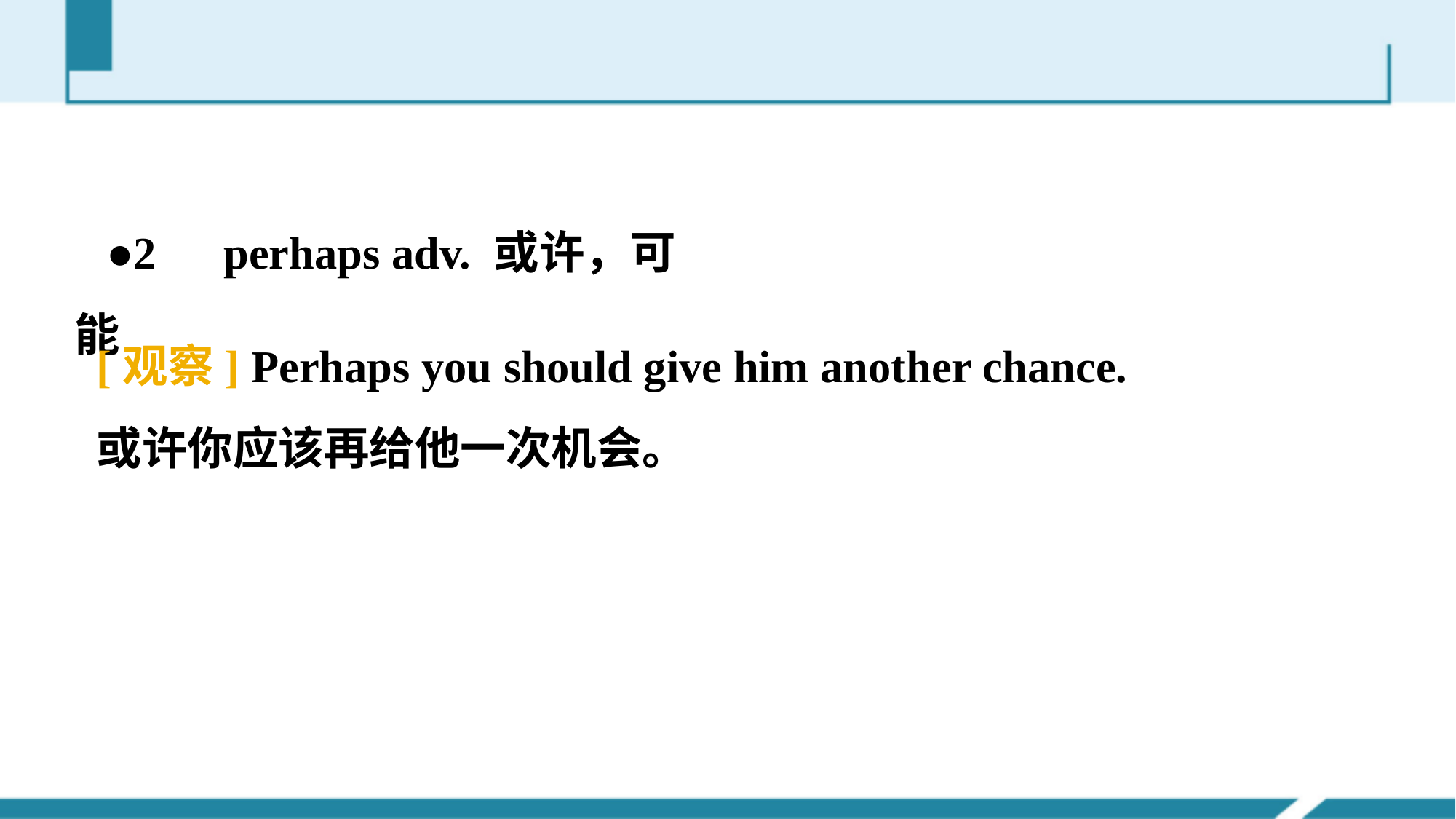

#
●2　perhaps adv. 或许，可能
[观察] Perhaps you should give him another chance.
或许你应该再给他一次机会。